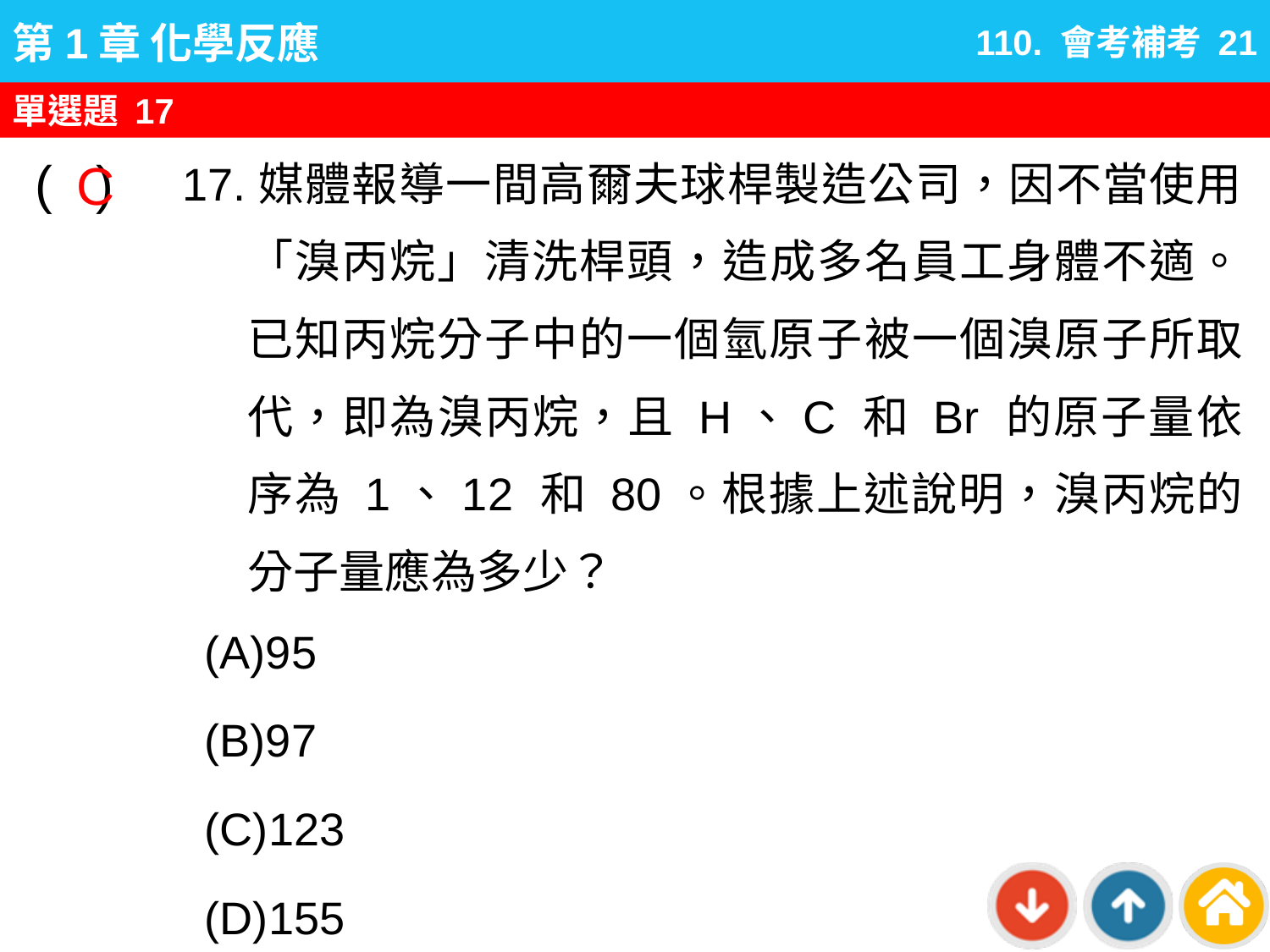

110. 會考補考 21
單選題 17
C
17.媒體報導一間高爾夫球桿製造公司，因不當使用「溴丙烷」清洗桿頭，造成多名員工身體不適。已知丙烷分子中的一個氫原子被一個溴原子所取代，即為溴丙烷，且 H、C 和 Br 的原子量依序為 1、12 和 80。根據上述說明，溴丙烷的分子量應為多少？
(   )
(A)95
(B)97
(C)123
(D)155